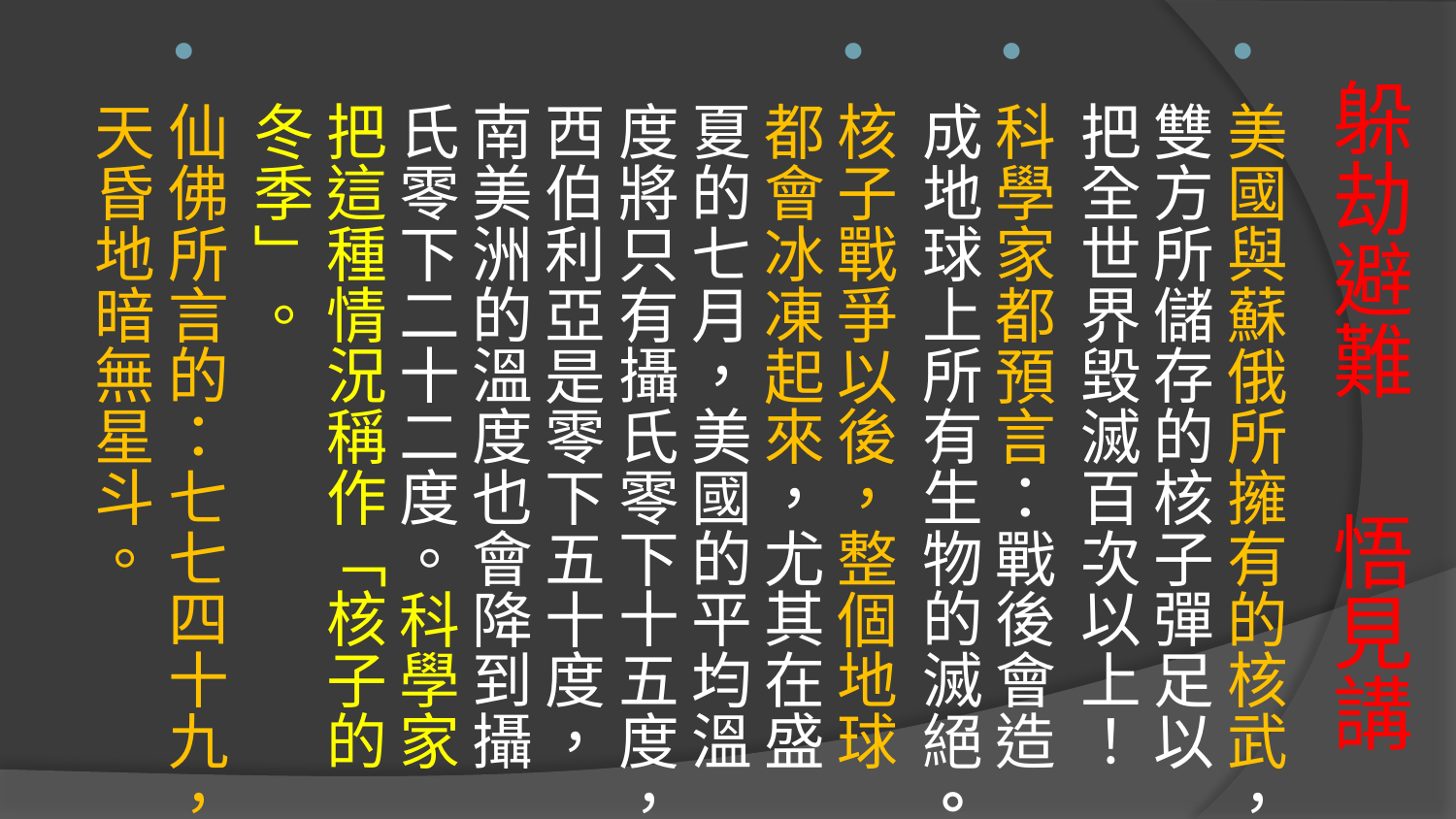

美國與蘇俄所擁有的核武，雙方所儲存的核子彈足以把全世界毀滅百次以上！
科學家都預言：戰後會造成地球上所有生物的滅絕。
核子戰爭以後，整個地球都會冰凍起來，尤其在盛夏的七月，美國的平均溫度將只有攝氏零下十五度，西伯利亞是零下五十度，南美洲的溫度也會降到攝氏零下二十二度。科學家把這種情況稱作「核子的冬季」。
仙佛所言的：七七四十九，天昏地暗無星斗。
# 躲劫避難      悟見講